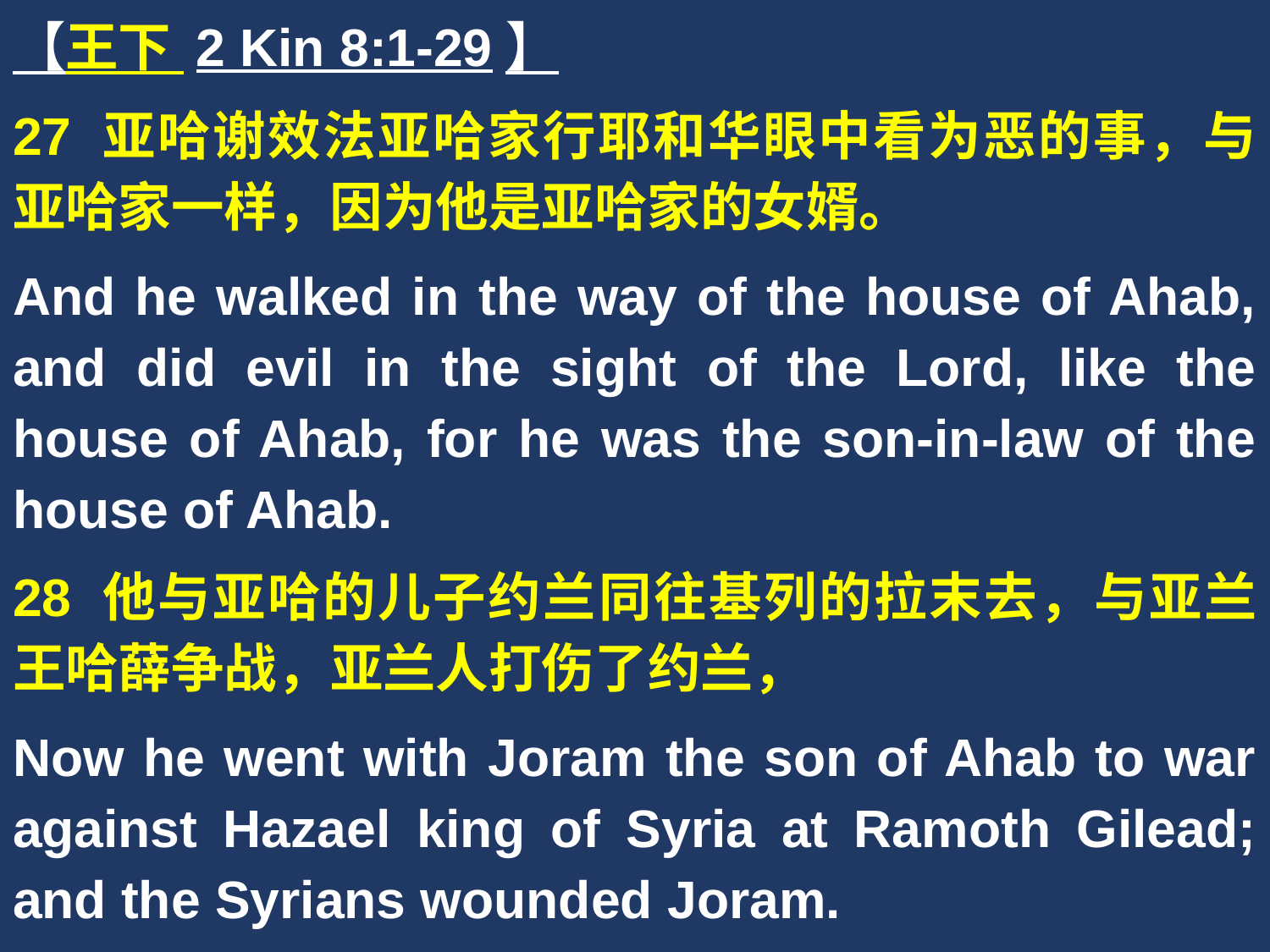

【王下 2 Kin 8:1-29】
27 亚哈谢效法亚哈家行耶和华眼中看为恶的事，与亚哈家一样，因为他是亚哈家的女婿。
And he walked in the way of the house of Ahab, and did evil in the sight of the Lord, like the house of Ahab, for he was the son-in-law of the house of Ahab.
28 他与亚哈的儿子约兰同往基列的拉末去，与亚兰王哈薛争战，亚兰人打伤了约兰，
Now he went with Joram the son of Ahab to war against Hazael king of Syria at Ramoth Gilead; and the Syrians wounded Joram.